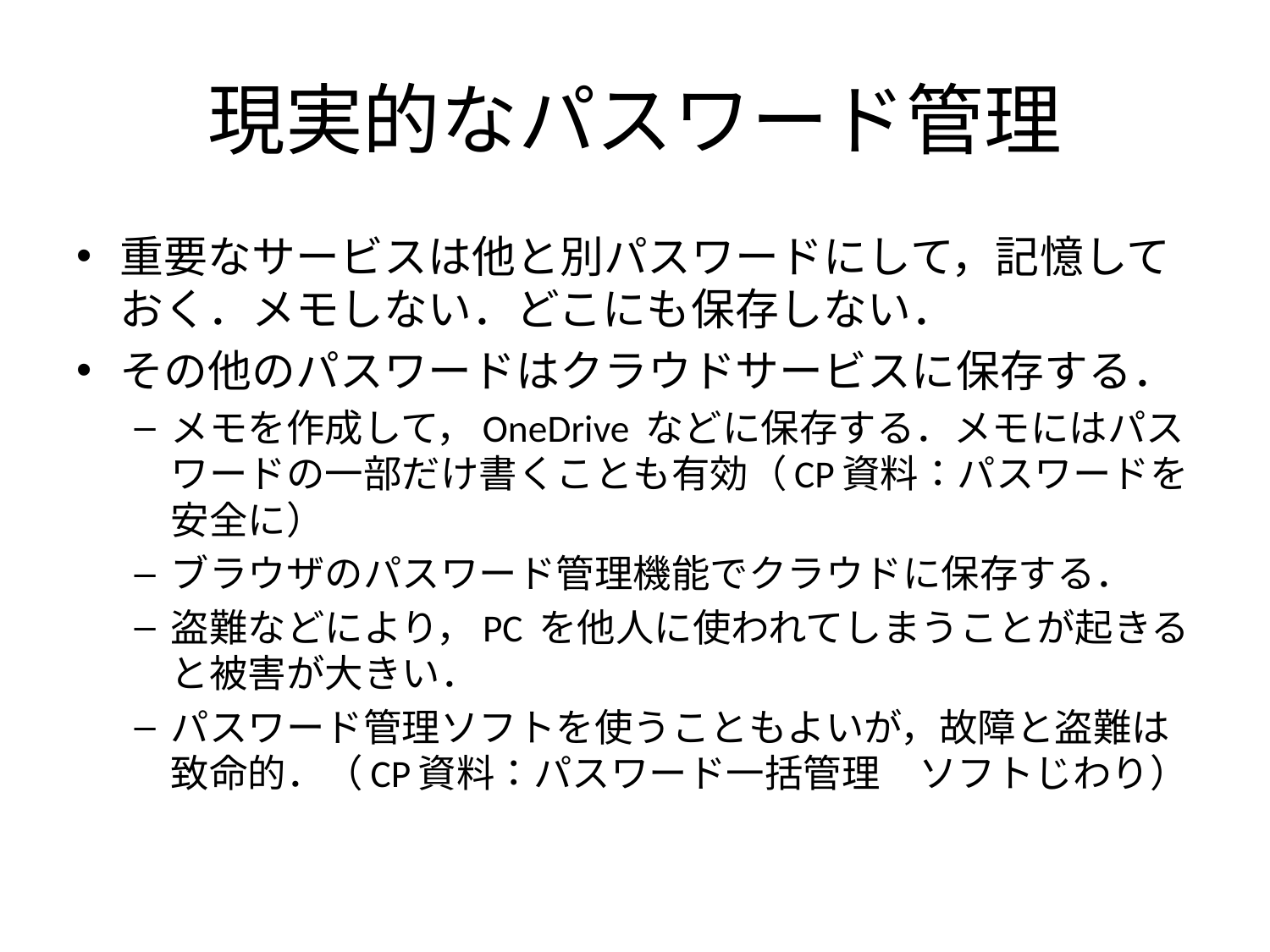

# 現実的なパスワード管理
重要なサービスは他と別パスワードにして，記憶しておく．メモしない．どこにも保存しない．
その他のパスワードはクラウドサービスに保存する．
メモを作成して，OneDrive などに保存する．メモにはパスワードの一部だけ書くことも有効（CP資料：パスワードを安全に）
ブラウザのパスワード管理機能でクラウドに保存する．
盗難などにより，PC を他人に使われてしまうことが起きると被害が大きい．
パスワード管理ソフトを使うこともよいが，故障と盗難は致命的．（CP資料：パスワード一括管理　ソフトじわり）